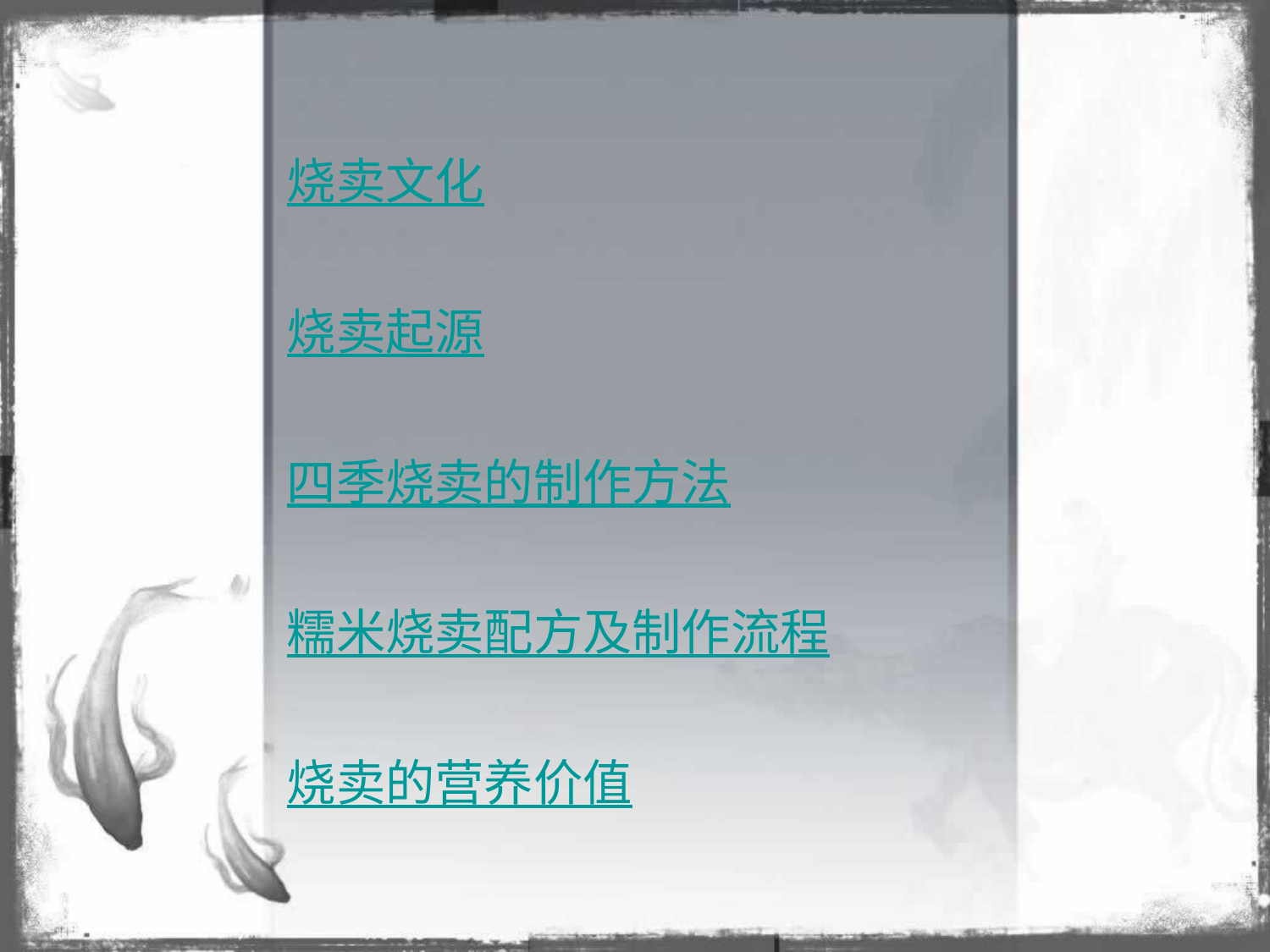

烧卖文化

烧卖起源

四季烧卖的制作方法

糯米烧卖配方及制作流程

烧卖的营养价值